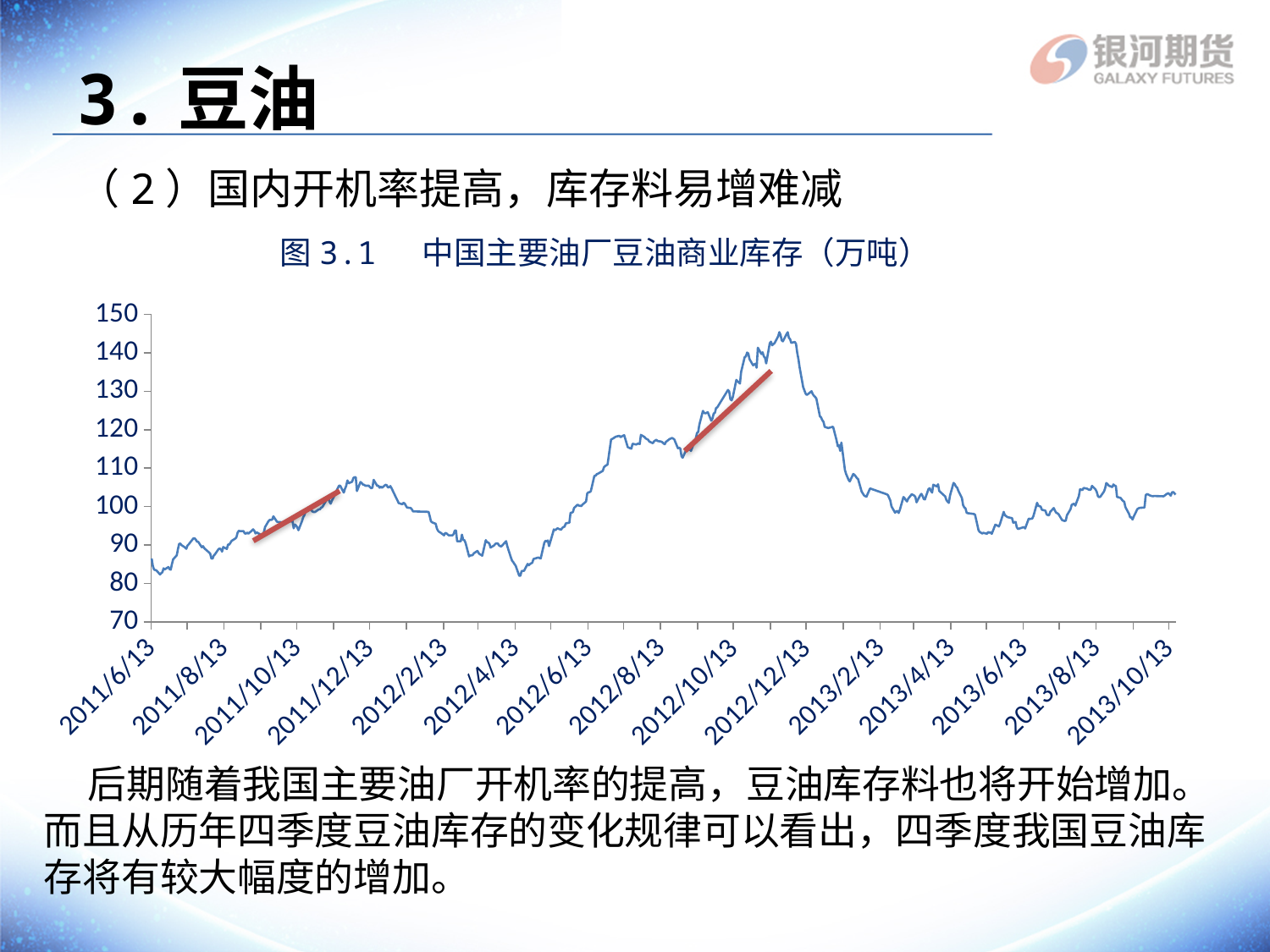

# 3.豆油
（2）国内开机率提高，库存料易增难减
图3.1  中国主要油厂豆油商业库存（万吨）

### Chart

| Category | 豆油商业库存（万吨） |
|---|---|
| 40707 | 86.5 |
| 40708 | 84.56 |
| 40709 | 83.63 |
| 40710 | 83.49000000000002 |
| 40711 | 83.39 |
| 40714 | 82.34 |
| 40715 | 82.66 |
| 40716 | 82.93 |
| 40717 | 83.93 |
| 40718 | 83.67999999999998 |
| 40721 | 84.27499999999999 |
| 40722 | 83.74000000000002 |
| 40723 | 83.59 |
| 40724 | 85.07 |
| 40725 | 86.27 |
| 40728 | 87.33 |
| 40729 | 88.93 |
| 40730 | 90.28 |
| 40731 | 90.38 |
| 40732 | 89.98 |
| 40735 | 89.36 |
| 40736 | 89.02 |
| 40737 | 89.85 |
| 40738 | 90.16 |
| 40739 | 90.56 |
| 40742 | 91.74000000000002 |
| 40743 | 91.74000000000002 |
| 40744 | 91.38 |
| 40745 | 90.89 |
| 40746 | 90.83 |
| 40749 | 89.42 |
| 40750 | 89.71000000000002 |
| 40751 | 89.21000000000002 |
| 40752 | 88.91000000000003 |
| 40753 | 88.64999999999999 |
| 40756 | 87.8 |
| 40757 | 86.54 |
| 40758 | 86.44000000000003 |
| 40759 | 87.26 |
| 40760 | 87.56 |
| 40763 | 88.93 |
| 40764 | 89.09 |
| 40765 | 88.89 |
| 40766 | 88.29 |
| 40767 | 89.49000000000002 |
| 40770 | 88.99000000000002 |
| 40771 | 90.14 |
| 40772 | 90.09 |
| 40773 | 90.59 |
| 40774 | 91.09 |
| 40777 | 91.66 |
| 40778 | 92.0 |
| 40779 | 93.2 |
| 40780 | 93.7 |
| 40781 | 93.6 |
| 40784 | 93.63 |
| 40785 | 93.03 |
| 40786 | 92.96000000000002 |
| 40787 | 93.26 |
| 40788 | 92.96000000000002 |
| 40791 | 93.74000000000002 |
| 40792 | 94.08 |
| 40793 | 93.73 |
| 40794 | 93.0 |
| 40795 | 93.3 |
| 40799 | 92.56 |
| 40800 | 92.77 |
| 40801 | 93.27 |
| 40802 | 94.66999999999999 |
| 40805 | 96.26 |
| 40806 | 96.54 |
| 40807 | 96.57 |
| 40808 | 96.61 |
| 40809 | 97.47 |
| 40812 | 96.09 |
| 40813 | 95.98 |
| 40814 | 96.0 |
| 40815 | 95.96000000000002 |
| 40816 | 95.94000000000003 |
| 40824 | 96.16999999999999 |
| 40825 | 96.25 |
| 40826 | 94.35 |
| 40827 | 95.35 |
| 40828 | 95.1 |
| 40829 | 94.6 |
| 40830 | 93.85 |
| 40833 | 96.27 |
| 40834 | 97.27 |
| 40835 | 97.77 |
| 40836 | 98.77 |
| 40837 | 99.06 |
| 40840 | 99.34 |
| 40841 | 98.97 |
| 40842 | 98.66999999999999 |
| 40843 | 98.59 |
| 40844 | 98.61999999999999 |
| 40847 | 99.28 |
| 40848 | 99.28 |
| 40849 | 99.76 |
| 40850 | 99.85 |
| 40851 | 100.4 |
| 40854 | 101.99000000000002 |
| 40855 | 102.34 |
| 40856 | 101.28 |
| 40857 | 100.76 |
| 40858 | 101.54 |
| 40861 | 103.315 |
| 40862 | 104.215 |
| 40863 | 104.815 |
| 40864 | 105.44500000000002 |
| 40865 | 105.425 |
| 40868 | 103.64 |
| 40869 | 104.64 |
| 40870 | 105.39 |
| 40871 | 106.81 |
| 40872 | 106.08 |
| 40875 | 106.465 |
| 40876 | 107.4400000000001 |
| 40877 | 107.63 |
| 40878 | 107.63 |
| 40879 | 104.06 |
| 40882 | 106.4 |
| 40883 | 106.14 |
| 40884 | 105.74000000000002 |
| 40885 | 105.67999999999998 |
| 40886 | 105.42 |
| 40889 | 105.4400000000001 |
| 40890 | 105.05 |
| 40891 | 104.75 |
| 40892 | 104.9400000000001 |
| 40893 | 106.96000000000002 |
| 40896 | 105.395 |
| 40897 | 105.435 |
| 40898 | 104.905 |
| 40899 | 105.17499999999998 |
| 40900 | 104.9 |
| 40903 | 105.69 |
| 40904 | 105.56 |
| 40905 | 104.99000000000002 |
| 40906 | 105.04 |
| 40907 | 105.34 |
| 40908 | 104.79 |
| 40912 | 102.2 |
| 40913 | 101.58 |
| 40914 | 100.92 |
| 40917 | 100.6 |
| 40918 | 100.98 |
| 40919 | 100.83 |
| 40920 | 100.25 |
| 40921 | 99.745 |
| 40924 | 99.64999999999999 |
| 40925 | 99.3 |
| 40926 | 98.76 |
| 40939 | 98.64999999999999 |
| 40940 | 97.495 |
| 40941 | 96.216 |
| 40942 | 95.916 |
| 40945 | 95.54 |
| 40946 | 94.28 |
| 40947 | 93.696 |
| 40948 | 93.396 |
| 40949 | 93.226 |
| 40952 | 92.52599999999998 |
| 40953 | 93.14 |
| 40954 | 93.05 |
| 40955 | 92.75 |
| 40956 | 92.52 |
| 40959 | 92.51 |
| 40960 | 92.84 |
| 40961 | 93.78 |
| 40962 | 93.76 |
| 40963 | 90.96000000000002 |
| 40966 | 90.96000000000002 |
| 40967 | 92.69 |
| 40968 | 91.38 |
| 40969 | 91.25 |
| 40970 | 90.57 |
| 40973 | 87.035 |
| 40974 | 87.295 |
| 40975 | 87.30499999999999 |
| 40976 | 87.405 |
| 40977 | 87.85499999999999 |
| 40980 | 88.47 |
| 40981 | 87.884 |
| 40982 | 87.584 |
| 40983 | 87.46000000000002 |
| 40984 | 87.21000000000002 |
| 40987 | 91.28 |
| 40988 | 90.7 |
| 40989 | 90.67999999999998 |
| 40990 | 90.33 |
| 40991 | 89.34 |
| 40994 | 89.9 |
| 40995 | 90.3 |
| 40996 | 90.43 |
| 40997 | 90.43 |
| 40998 | 89.92 |
| 40999 | 89.72 |
| 41000 | 89.61999999999999 |
| 41004 | 91.0 |
| 41005 | 89.67999999999998 |
| 41008 | 86.81 |
| 41009 | 85.94000000000003 |
| 41010 | 85.56 |
| 41011 | 85.06 |
| 41012 | 84.61999999999999 |
| 41015 | 82.0 |
| 41016 | 82.0 |
| 41017 | 83.22 |
| 41018 | 83.27 |
| 41019 | 83.27 |
| 41022 | 85.08 |
| 41023 | 84.73500000000001 |
| 41024 | 85.035 |
| 41025 | 85.23500000000001 |
| 41026 | 85.435 |
| 41027 | 86.38 |
| 41031 | 86.76 |
| 41032 | 86.61 |
| 41033 | 86.5 |
| 41036 | 90.56 |
| 41037 | 91.11 |
| 41038 | 90.98 |
| 41039 | 91.17999999999998 |
| 41040 | 89.72 |
| 41043 | 92.93 |
| 41044 | 94.06 |
| 41045 | 93.86 |
| 41046 | 94.06 |
| 41047 | 94.36 |
| 41050 | 93.96000000000002 |
| 41051 | 94.42 |
| 41052 | 94.67999999999998 |
| 41053 | 94.78 |
| 41054 | 95.63 |
| 41057 | 95.83 |
| 41058 | 98.395 |
| 41059 | 98.415 |
| 41060 | 98.615 |
| 41061 | 99.65499999999999 |
| 41064 | 100.525 |
| 41065 | 100.23 |
| 41066 | 100.21000000000002 |
| 41067 | 100.14999999999999 |
| 41068 | 100.53 |
| 41071 | 101.31 |
| 41072 | 103.43 |
| 41073 | 103.73 |
| 41074 | 103.75 |
| 41075 | 104.04 |
| 41078 | 108.01400000000002 |
| 41079 | 108.0440000000001 |
| 41080 | 108.454 |
| 41081 | 108.554 |
| 41085 | 109.29 |
| 41086 | 110.24000000000002 |
| 41087 | 110.54 |
| 41088 | 110.74000000000002 |
| 41089 | 110.9400000000001 |
| 41092 | 117.45 |
| 41093 | 117.6 |
| 41094 | 117.8 |
| 41095 | 118.0 |
| 41096 | 118.2 |
| 41099 | 118.4100000000001 |
| 41100 | 118.06 |
| 41101 | 118.26 |
| 41102 | 118.43 |
| 41103 | 118.58 |
| 41106 | 115.47 |
| 41107 | 115.32 |
| 41108 | 115.19 |
| 41109 | 115.04 |
| 41110 | 116.34 |
| 41113 | 116.14999999999999 |
| 41114 | 116.3 |
| 41115 | 116.43 |
| 41116 | 116.25 |
| 41117 | 118.66 |
| 41120 | 118.1 |
| 41121 | 117.7470000000001 |
| 41122 | 117.56 |
| 41123 | 117.4 |
| 41124 | 116.92 |
| 41127 | 116.48 |
| 41128 | 116.98 |
| 41129 | 117.17999999999998 |
| 41130 | 117.38 |
| 41131 | 117.05 |
| 41134 | 116.9100000000001 |
| 41135 | 116.72 |
| 41136 | 116.42 |
| 41137 | 116.23 |
| 41138 | 116.83 |
| 41141 | 117.56 |
| 41142 | 117.69 |
| 41143 | 117.83 |
| 41144 | 117.69 |
| 41145 | 117.49000000000002 |
| 41148 | 115.16999999999999 |
| 41149 | 115.31 |
| 41150 | 115.11 |
| 41151 | 113.11 |
| 41152 | 112.71000000000002 |
| 41155 | 114.78 |
| 41156 | 114.93 |
| 41157 | 114.78 |
| 41158 | 114.9 |
| 41159 | 114.48 |
| 41162 | 117.045 |
| 41163 | 117.705 |
| 41164 | 119.135 |
| 41165 | 119.435 |
| 41166 | 121.35 |
| 41169 | 124.89 |
| 41170 | 124.36999999999999 |
| 41171 | 124.24000000000002 |
| 41172 | 124.39 |
| 41173 | 124.55 |
| 41176 | 122.33 |
| 41177 | 122.92 |
| 41178 | 124.22 |
| 41179 | 124.36999999999999 |
| 41180 | 125.63 |
| 41181 | 125.81 |
| 41190 | 130.33 |
| 41191 | 129.93 |
| 41192 | 127.93 |
| 41193 | 127.61999999999999 |
| 41194 | 128.47 |
| 41197 | 132.95 |
| 41198 | 132.55 |
| 41199 | 132.33 |
| 41200 | 132.0 |
| 41201 | 135.05 |
| 41204 | 138.89000000000001 |
| 41205 | 139.04 |
| 41206 | 140.06 |
| 41207 | 139.8200000000002 |
| 41208 | 138.345 |
| 41211 | 136.74499999999998 |
| 41212 | 136.975 |
| 41213 | 137.135 |
| 41214 | 136.1 |
| 41215 | 141.3200000000002 |
| 41218 | 139.667 |
| 41219 | 140.137 |
| 41220 | 139.08 |
| 41221 | 138.73 |
| 41222 | 137.23 |
| 41225 | 142.49 |
| 41226 | 142.89000000000001 |
| 41227 | 141.94 |
| 41228 | 142.23999999999998 |
| 41229 | 142.49 |
| 41232 | 144.26 |
| 41233 | 145.36 |
| 41234 | 144.7 |
| 41235 | 143.23 |
| 41236 | 142.98 |
| 41239 | 144.81 |
| 41240 | 145.36 |
| 41241 | 143.9 |
| 41242 | 143.58 |
| 41243 | 142.58 |
| 41246 | 142.8200000000002 |
| 41247 | 142.28 |
| 41248 | 139.97 |
| 41249 | 138.3200000000002 |
| 41250 | 136.25 |
| 41253 | 131.055 |
| 41254 | 130.225 |
| 41255 | 129.3850000000002 |
| 41256 | 129.03 |
| 41257 | 129.26 |
| 41260 | 130.0 |
| 41261 | 129.26 |
| 41262 | 128.8200000000002 |
| 41263 | 128.51 |
| 41264 | 128.10999999999999 |
| 41267 | 123.48 |
| 41268 | 123.17999999999998 |
| 41269 | 122.46000000000002 |
| 41270 | 122.05 |
| 41271 | 120.73 |
| 41274 | 120.43 |
| 41278 | 120.77 |
| 41279 | 119.61999999999999 |
| 41281 | 117.193 |
| 41282 | 115.693 |
| 41283 | 115.973 |
| 41284 | 114.488 |
| 41285 | 116.648 |
| 41288 | 109.498 |
| 41289 | 108.458 |
| 41290 | 107.72 |
| 41291 | 106.98 |
| 41292 | 106.55 |
| 41295 | 108.488 |
| 41296 | 108.256 |
| 41297 | 107.868 |
| 41298 | 107.41800000000002 |
| 41299 | 107.151 |
| 41302 | 103.9100000000001 |
| 41303 | 103.4100000000001 |
| 41304 | 102.9100000000001 |
| 41305 | 102.73 |
| 41306 | 102.58 |
| 41309 | 104.723 |
| 41323 | 103.2 |
| 41324 | 103.0 |
| 41325 | 102.3 |
| 41326 | 101.6 |
| 41327 | 100.05 |
| 41330 | 98.41000000000003 |
| 41331 | 98.75 |
| 41332 | 98.89 |
| 41333 | 98.35 |
| 41334 | 99.16999999999999 |
| 41337 | 102.49000000000002 |
| 41338 | 102.17999999999998 |
| 41339 | 101.71000000000002 |
| 41340 | 101.34 |
| 41341 | 102.06 |
| 41344 | 103.24000000000002 |
| 41345 | 103.03 |
| 41346 | 102.88 |
| 41347 | 102.53 |
| 41348 | 101.13 |
| 41351 | 102.92 |
| 41352 | 103.32 |
| 41353 | 102.77 |
| 41354 | 101.99000000000002 |
| 41355 | 101.86 |
| 41358 | 104.565 |
| 41359 | 104.78 |
| 41360 | 104.1 |
| 41361 | 103.64999999999999 |
| 41362 | 105.7 |
| 41365 | 105.237 |
| 41366 | 105.807 |
| 41367 | 104.057 |
| 41372 | 102.64999999999999 |
| 41373 | 101.71000000000002 |
| 41374 | 101.3 |
| 41375 | 100.97 |
| 41376 | 102.86 |
| 41379 | 106.16999999999999 |
| 41380 | 105.86999999999999 |
| 41381 | 105.2 |
| 41382 | 104.95 |
| 41383 | 104.11 |
| 41386 | 102.24000000000002 |
| 41387 | 100.39 |
| 41388 | 99.785 |
| 41389 | 99.535 |
| 41390 | 98.36999999999999 |
| 41391 | 98.29 |
| 41396 | 98.09 |
| 41397 | 97.89 |
| 41400 | 93.78 |
| 41401 | 93.38 |
| 41402 | 93.2 |
| 41403 | 93.01 |
| 41404 | 93.16999999999999 |
| 41407 | 92.93 |
| 41408 | 93.4 |
| 41409 | 93.2 |
| 41410 | 93.3 |
| 41411 | 92.92 |
| 41414 | 95.3 |
| 41415 | 95.16999999999999 |
| 41416 | 95.02 |
| 41417 | 94.83 |
| 41418 | 95.58 |
| 41421 | 98.61999999999999 |
| 41422 | 97.75 |
| 41423 | 97.57 |
| 41424 | 97.29 |
| 41428 | 96.99000000000002 |
| 41429 | 95.83 |
| 41430 | 95.93 |
| 41431 | 96.02 |
| 41432 | 94.61999999999999 |
| 41433 | 94.16999999999999 |
| 41438 | 94.66999999999999 |
| 41439 | 94.30799999999999 |
| 41442 | 96.89 |
| 41443 | 96.79 |
| 41444 | 96.84 |
| 41445 | 96.9 |
| 41446 | 97.61999999999999 |
| 41449 | 100.98 |
| 41450 | 100.21000000000002 |
| 41451 | 100.11 |
| 41452 | 100.0 |
| 41453 | 99.19 |
| 41456 | 98.95 |
| 41457 | 97.96000000000002 |
| 41458 | 97.78 |
| 41459 | 97.73 |
| 41460 | 98.66 |
| 41463 | 99.63 |
| 41464 | 98.92 |
| 41465 | 98.42 |
| 41466 | 98.27 |
| 41467 | 98.01 |
| 41470 | 96.48 |
| 41471 | 96.38 |
| 41472 | 96.26 |
| 41473 | 96.36 |
| 41474 | 97.76 |
| 41477 | 99.31 |
| 41478 | 100.45 |
| 41479 | 100.64999999999999 |
| 41480 | 100.75 |
| 41481 | 100.26 |
| 41484 | 102.72 |
| 41485 | 104.5 |
| 41486 | 104.42 |
| 41487 | 104.31 |
| 41488 | 104.85 |
| 41491 | 104.66 |
| 41492 | 104.46000000000002 |
| 41493 | 104.36 |
| 41494 | 104.4400000000001 |
| 41495 | 105.39 |
| 41498 | 104.48 |
| 41499 | 103.83 |
| 41500 | 102.73 |
| 41501 | 102.45 |
| 41502 | 102.58 |
| 41505 | 103.9 |
| 41506 | 104.74000000000002 |
| 41507 | 106.11 |
| 41508 | 105.88 |
| 41509 | 105.47 |
| 41512 | 105.08 |
| 41513 | 105.76 |
| 41514 | 105.46000000000002 |
| 41515 | 105.36 |
| 41516 | 102.53 |
| 41519 | 102.26 |
| 41520 | 101.81 |
| 41521 | 101.46000000000002 |
| 41522 | 101.29 |
| 41523 | 99.88 |
| 41526 | 98.11999999999999 |
| 41527 | 97.16999999999999 |
| 41528 | 97.24000000000002 |
| 41529 | 96.64 |
| 41530 | 97.41000000000003 |
| 41533 | 99.36 |
| 41534 | 99.56 |
| 41535 | 99.67999999999998 |
| 41539 | 99.76 |
| 41540 | 102.95 |
| 41541 | 103.25 |
| 41542 | 103.16 |
| 41543 | 103.0 |
| 41544 | 102.85 |
| 41546 | 102.67999999999998 |
| 41547 | 102.76 |
| 41555 | 102.69 |
| 41556 | 102.9100000000001 |
| 41557 | 103.14999999999999 |
| 41558 | 103.35 |
| 41559 | 103.5 |
| 41561 | 102.85 |
| 41562 | 103.69 |
| 41563 | 103.79 |
| 41564 | 103.49000000000002 |
| 41565 | 103.11999999999999 |
    后期随着我国主要油厂开机率的提高，豆油库存料也将开始增加。而且从历年四季度豆油库存的变化规律可以看出，四季度我国豆油库存将有较大幅度的增加。